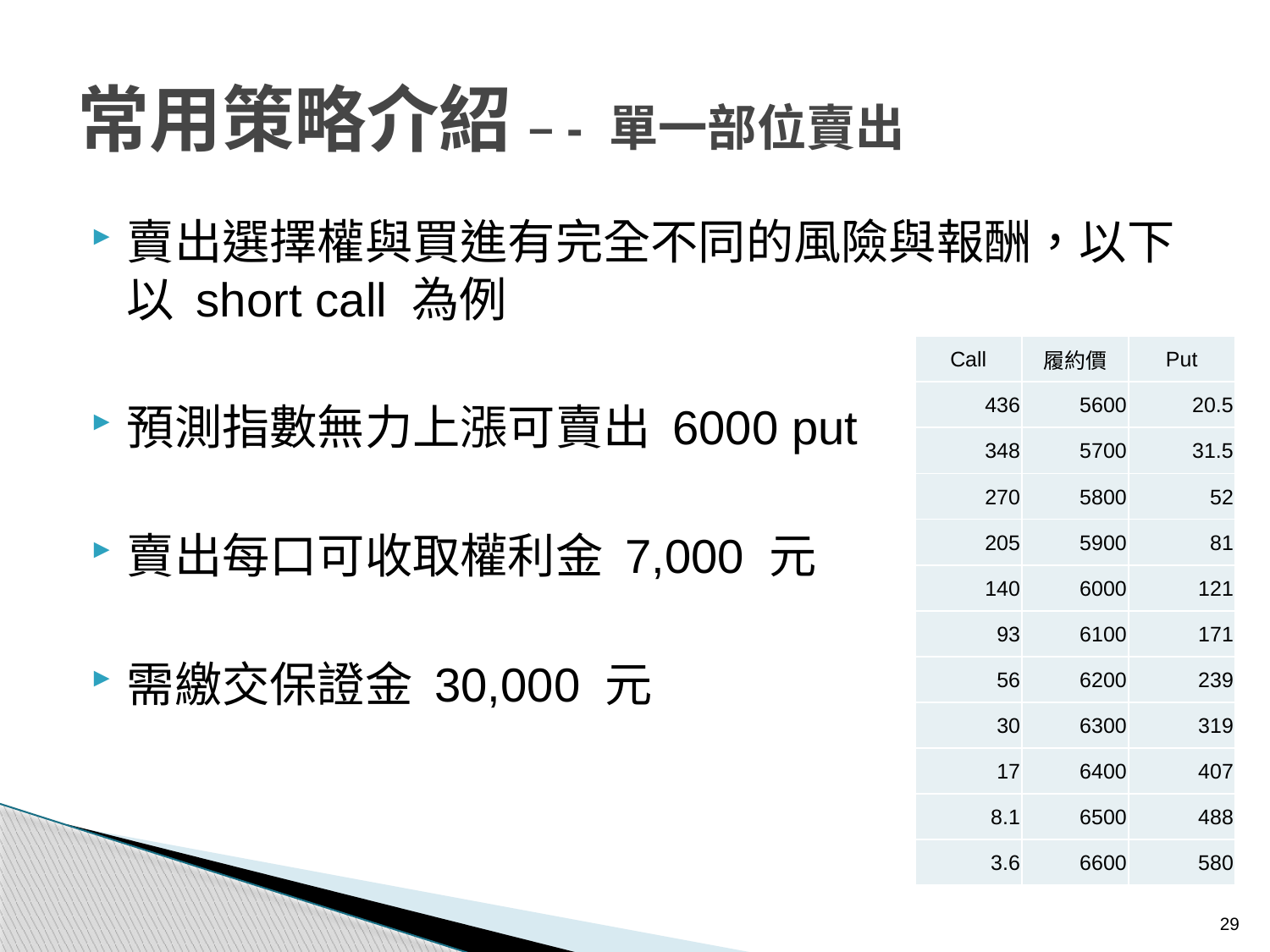

常用策略介紹 –- 單一部位賣出
賣出選擇權與買進有完全不同的風險與報酬，以下以 short call 為例

預測指數無力上漲可賣出 6000 put

賣出每口可收取權利金 7,000 元

需繳交保證金 30,000 元
| Call | 履約價 | Put |
| --- | --- | --- |
| 436 | 5600 | 20.5 |
| 348 | 5700 | 31.5 |
| 270 | 5800 | 52 |
| 205 | 5900 | 81 |
| 140 | 6000 | 121 |
| 93 | 6100 | 171 |
| 56 | 6200 | 239 |
| 30 | 6300 | 319 |
| 17 | 6400 | 407 |
| 8.1 | 6500 | 488 |
| 3.6 | 6600 | 580 |
29